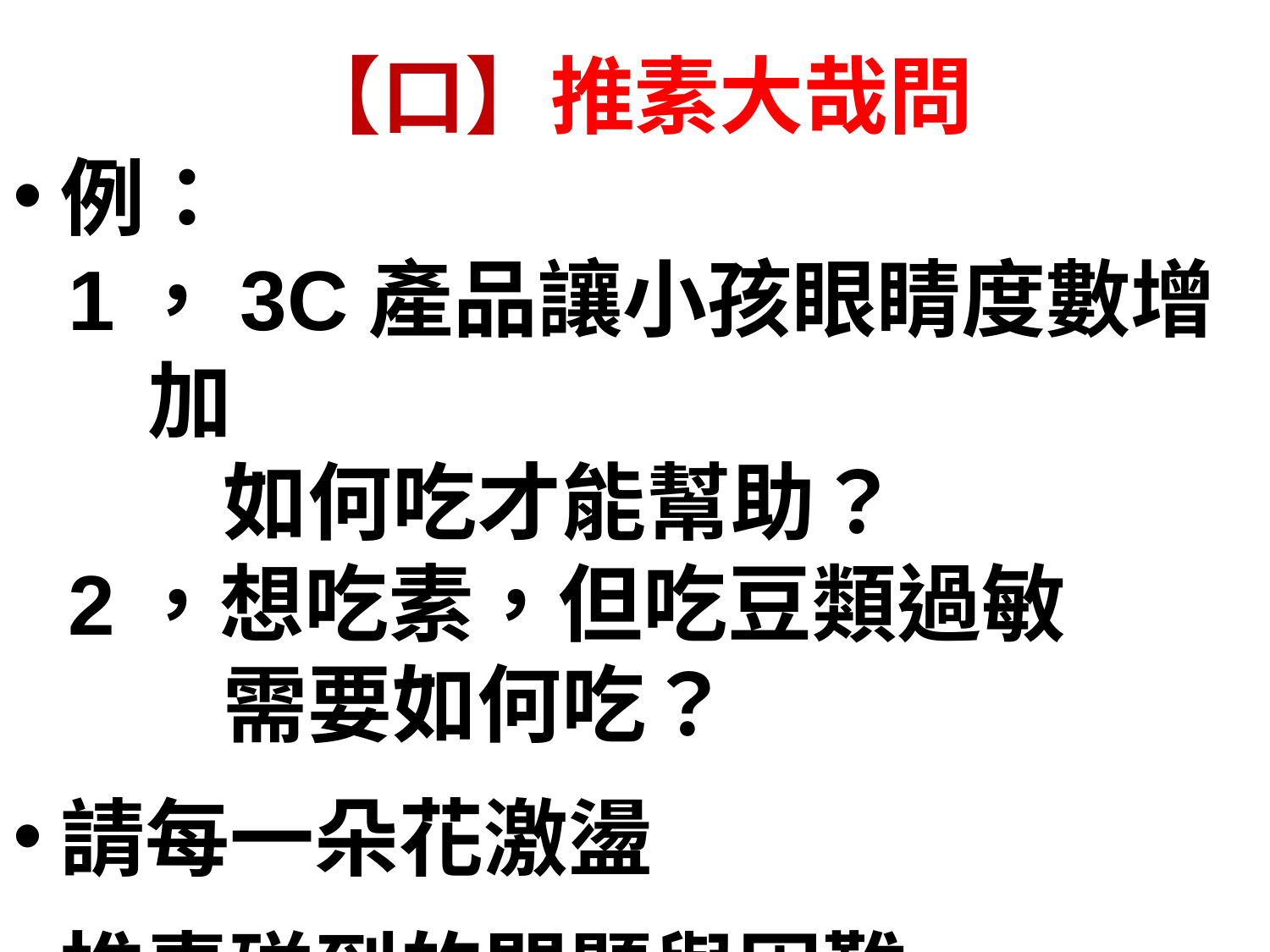

【口】推素大哉問
例：
1，3C產品讓小孩眼睛度數增加
       如何吃才能幫助？
2，想吃素，但吃豆類過敏
       需要如何吃？
請每一朵花激盪
推素碰到的問題與困難